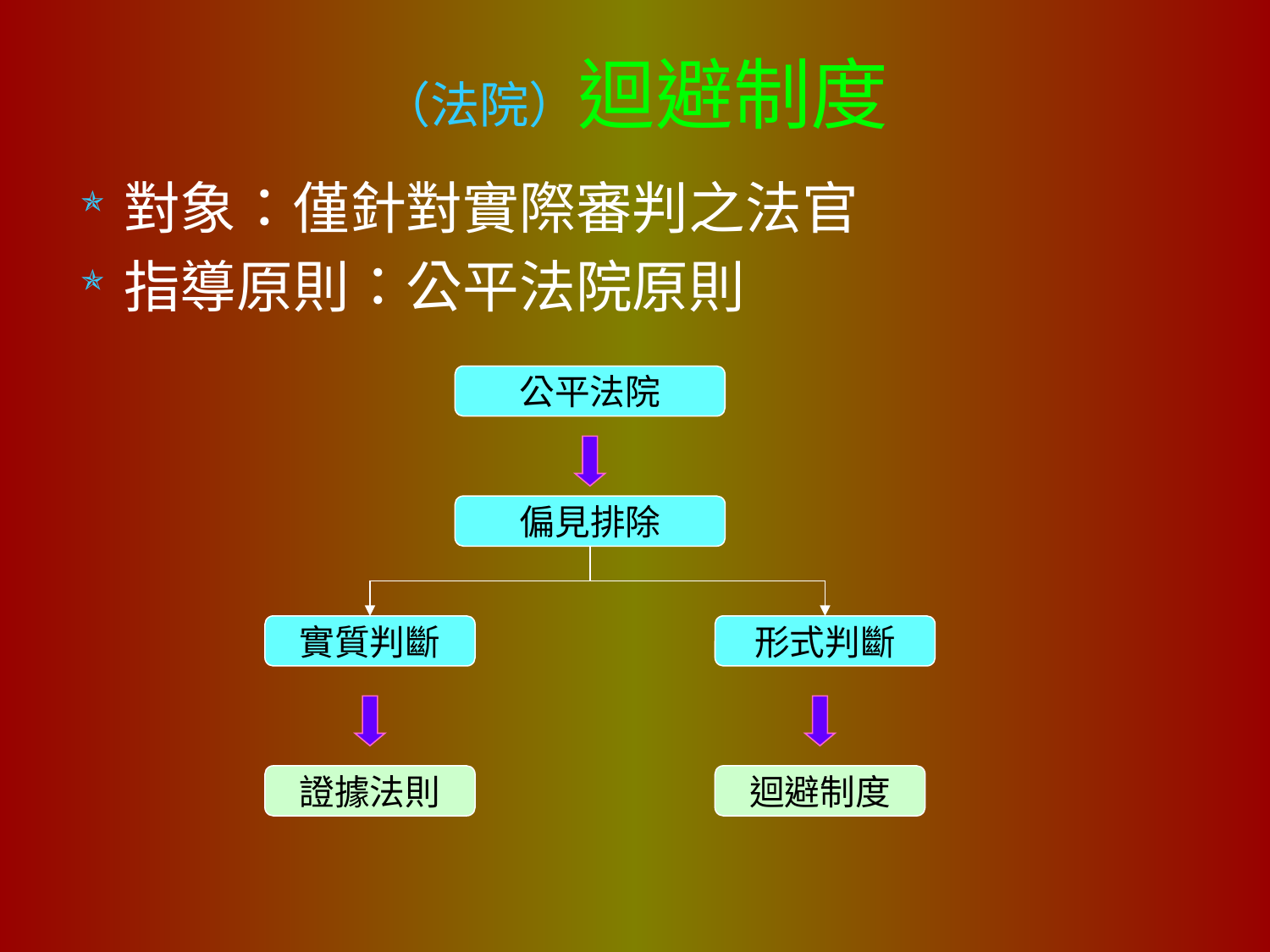

# （法院）迴避制度
對象：僅針對實際審判之法官
指導原則：公平法院原則
公平法院

偏見排除
實質判斷
形式判斷

證據法則
迴避制度